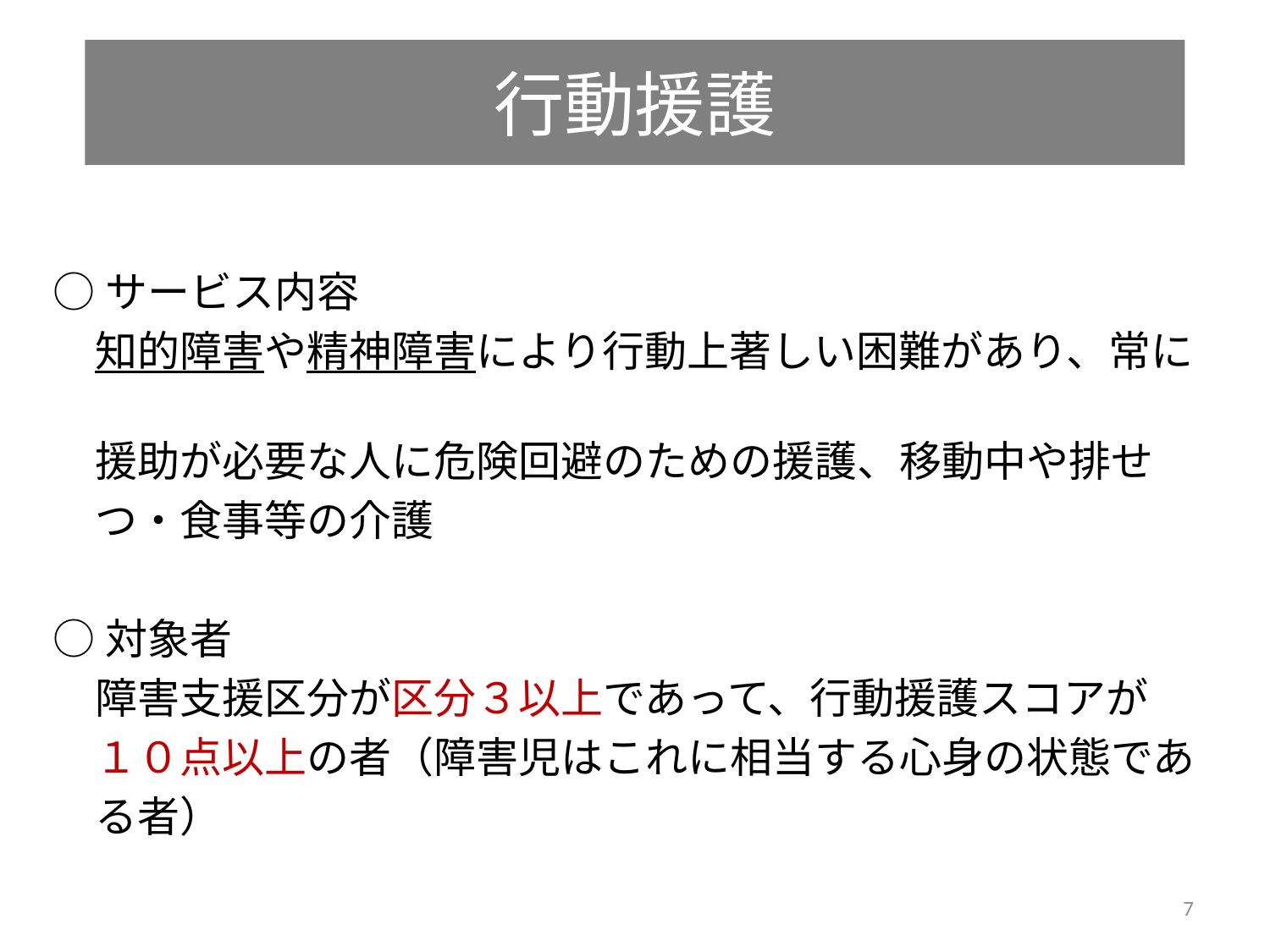

行動援護

○サービス内容
　知的障害や精神障害により行動上著しい困難があり、常に
　援助が必要な人に危険回避のための援護、移動中や排せ
　つ・食事等の介護

○対象者
　障害支援区分が区分３以上であって、行動援護スコアが
　１０点以上の者（障害児はこれに相当する心身の状態であ
　る者）
7